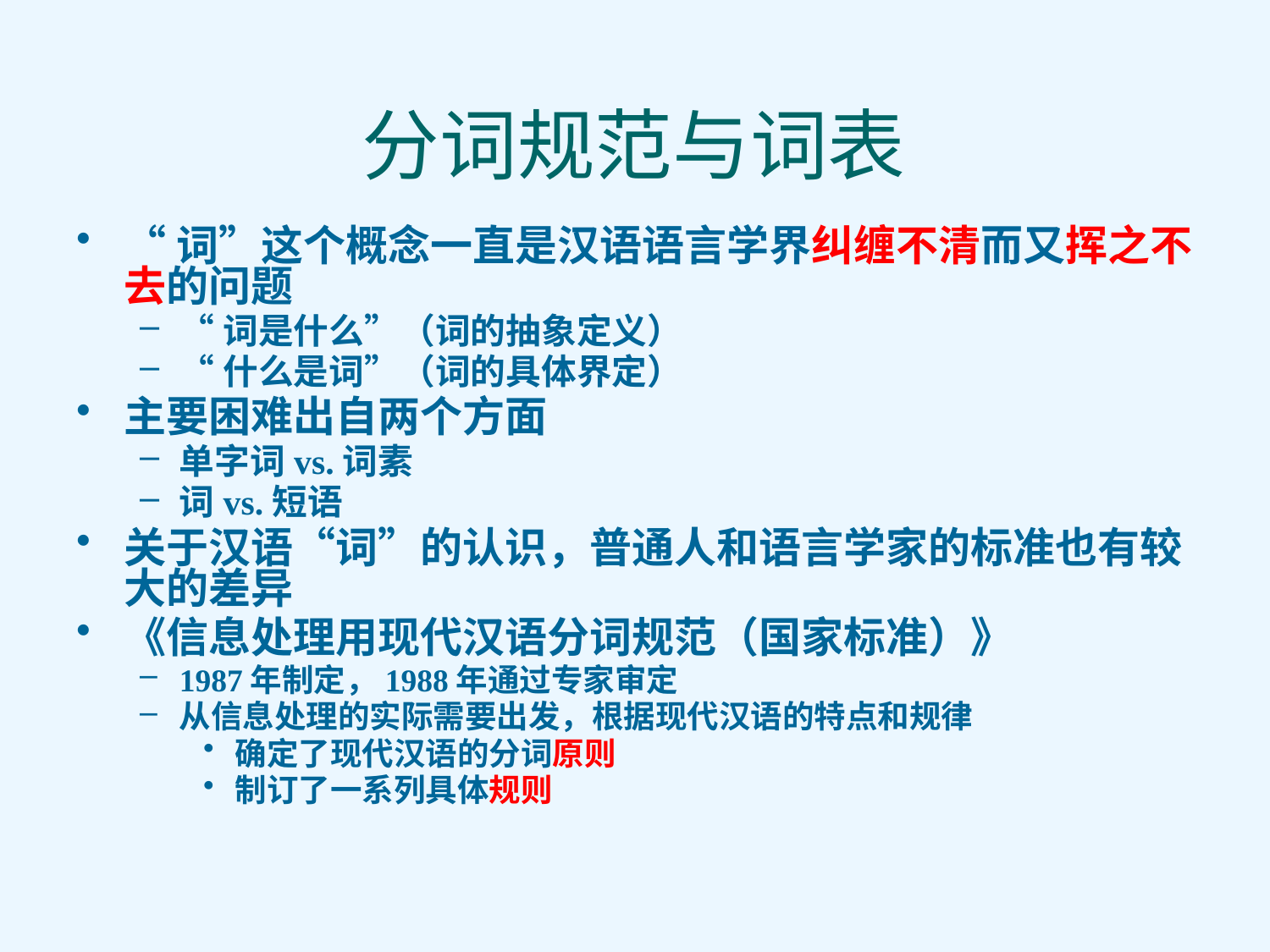

# 分词规范与词表
“词”这个概念一直是汉语语言学界纠缠不清而又挥之不去的问题
“词是什么”（词的抽象定义）
“什么是词”（词的具体界定）
主要困难出自两个方面
单字词vs.词素
词vs.短语
关于汉语“词”的认识，普通人和语言学家的标准也有较大的差异
《信息处理用现代汉语分词规范（国家标准）》
1987年制定，1988年通过专家审定
从信息处理的实际需要出发，根据现代汉语的特点和规律
确定了现代汉语的分词原则
制订了一系列具体规则